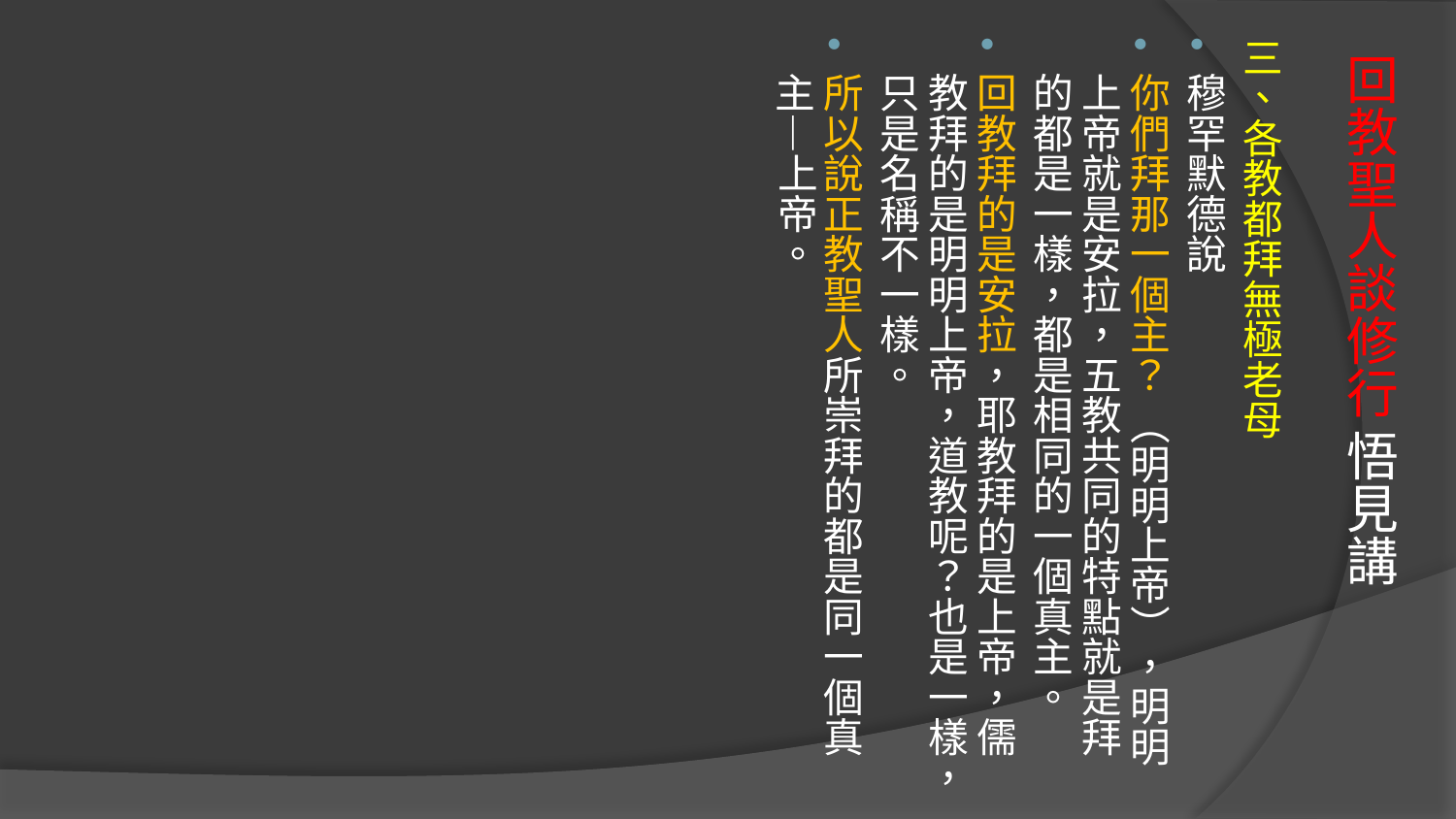

三、各教都拜無極老母
穆罕默德說
你們拜那一個主？ （明明上帝），明明上帝就是安拉，五教共同的特點就是拜的都是一樣，都是相同的一個真主。
回教拜的是安拉，耶教拜的是上帝，儒教拜的是明明上帝，道教呢？也是一樣，只是名稱不一樣。
所以說正教聖人所崇拜的都是同一個真主—上帝。

# 回教聖人談修行 悟見講